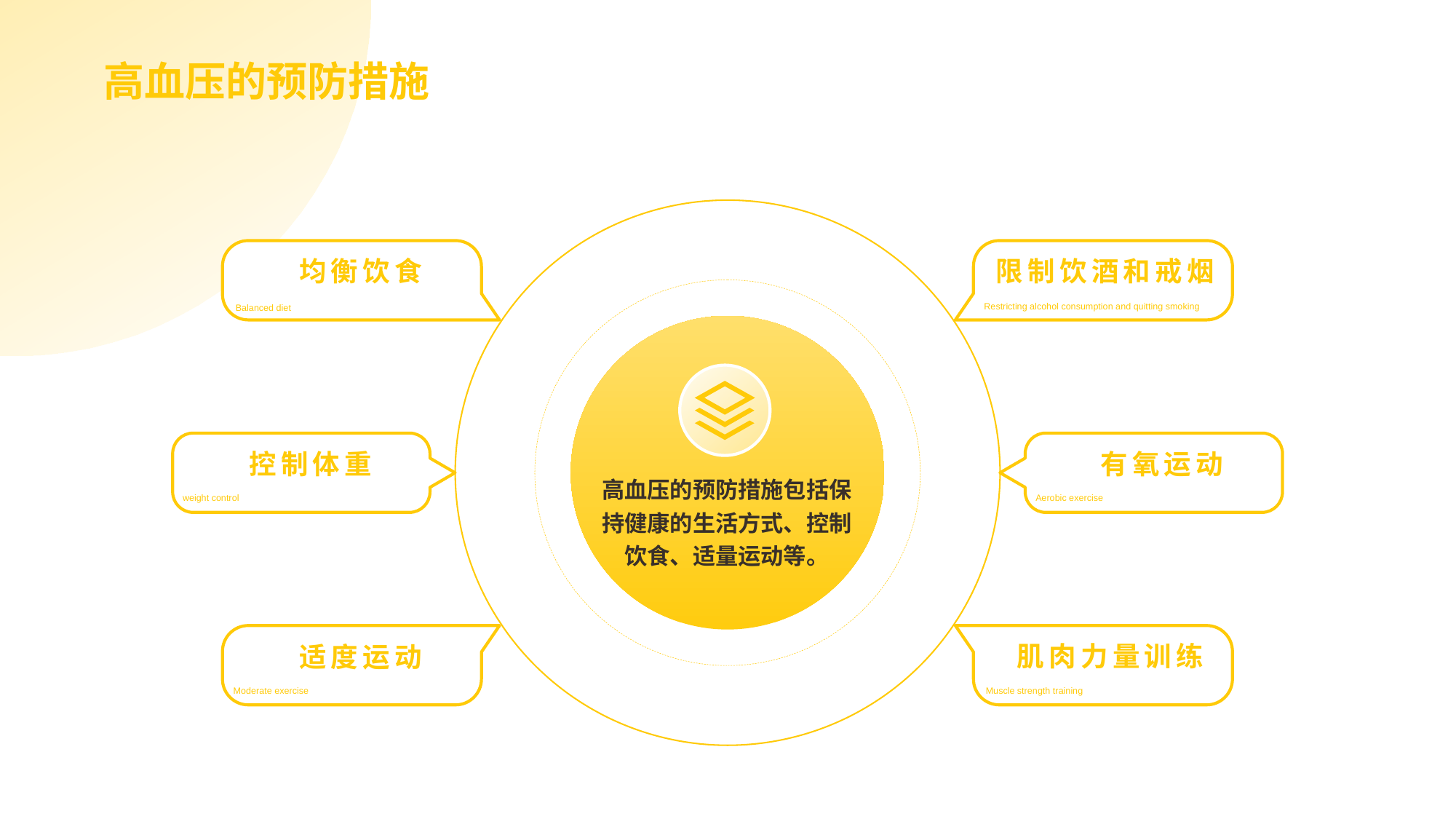

高血压的预防措施

 限制饮酒和戒烟

 均衡饮食

Restricting alcohol consumption and quitting smoking
Balanced diet

 有氧运动
 控制体重
高血压的预防措施包括保持健康的生活方式、控制饮食、适量运动等。
weight control
Aerobic exercise
 肌肉力量训练

 适度运动
Moderate exercise
Muscle strength training